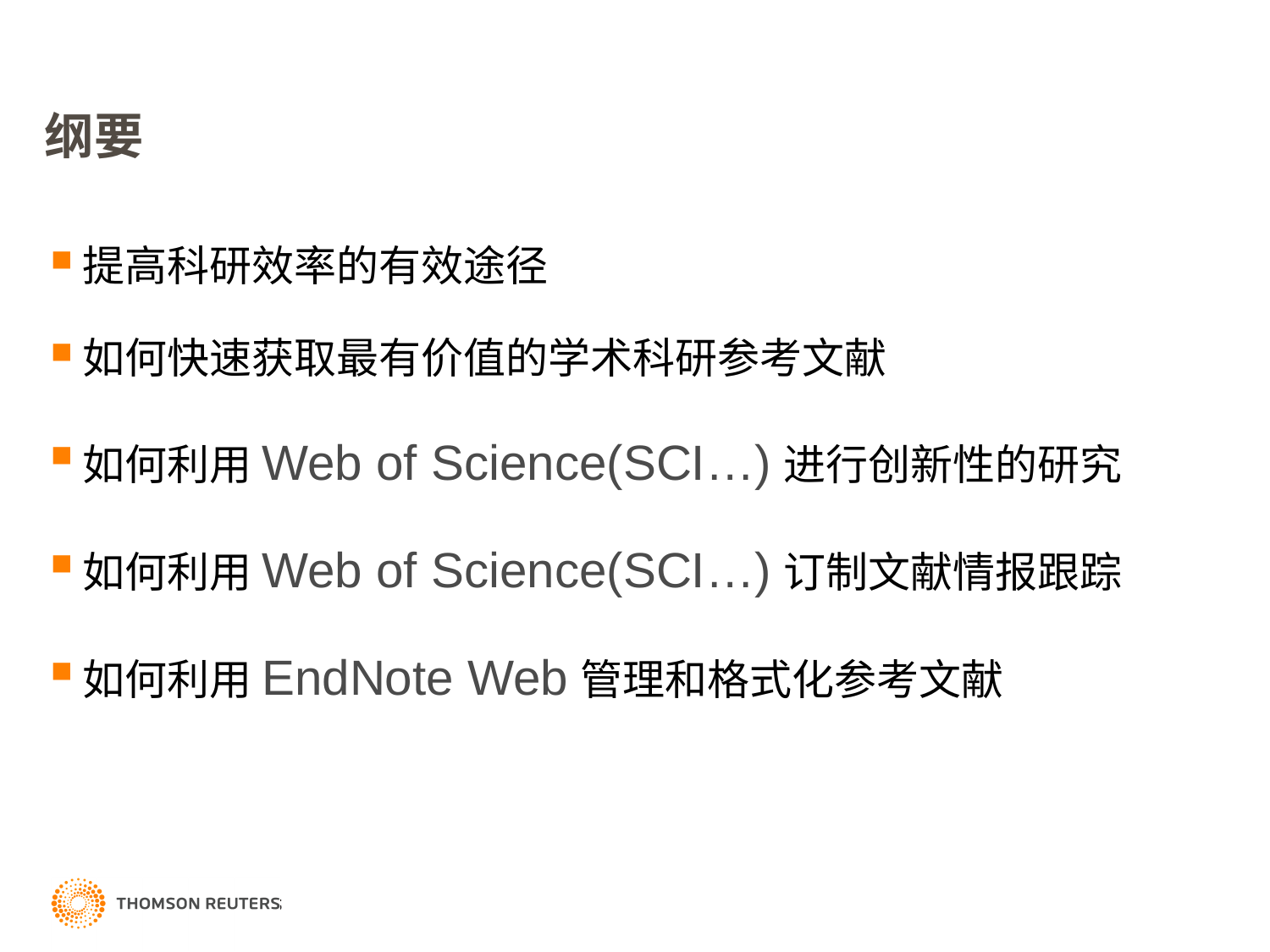

# 纲要
提高科研效率的有效途径
如何快速获取最有价值的学术科研参考文献
如何利用Web of Science(SCI…)进行创新性的研究
如何利用Web of Science(SCI…)订制文献情报跟踪
如何利用EndNote Web管理和格式化参考文献